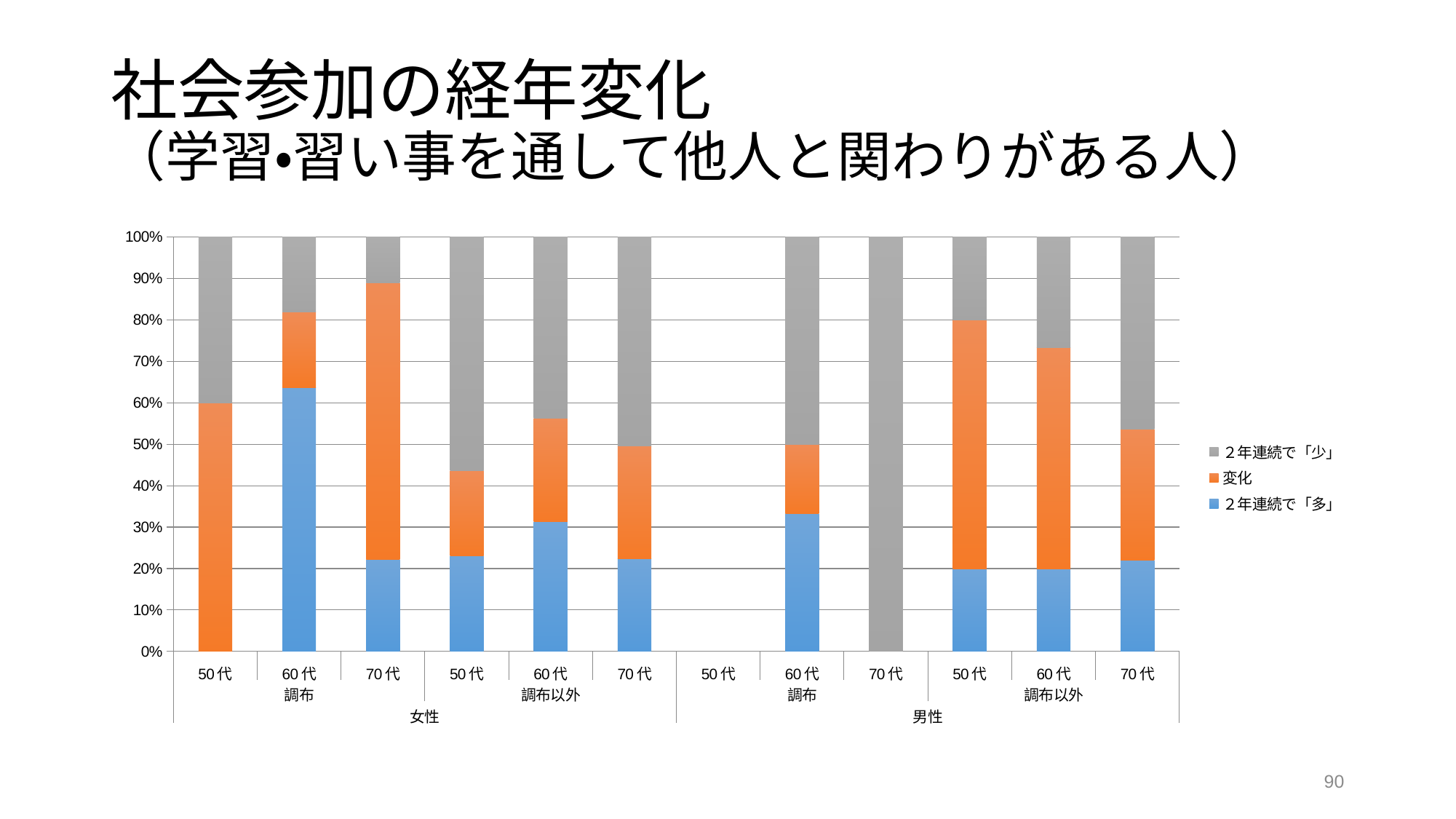

# 社会参加の経年変化 （学習・習い事を通して他人と関わりがある人）

### Chart

| Category | ２年連続で「多」 | 変化 | ２年連続で「少」 |
|---|---|---|---|
| 50代 | None | 3.0 | 2.0 |
| 60代 | 7.0 | 2.0 | 2.0 |
| 70代 | 2.0 | 6.0 | 1.0 |
| 50代 | 9.0 | 8.0 | 22.0 |
| 60代 | 35.0 | 28.0 | 49.0 |
| 70代 | 23.0 | 28.0 | 52.0 |
| 50代 | None | None | None |
| 60代 | 2.0 | 1.0 | 3.0 |
| 70代 | None | None | 2.0 |
| 50代 | 1.0 | 3.0 | 1.0 |
| 60代 | 6.0 | 16.0 | 8.0 |
| 70代 | 9.0 | 13.0 | 19.0 |
90